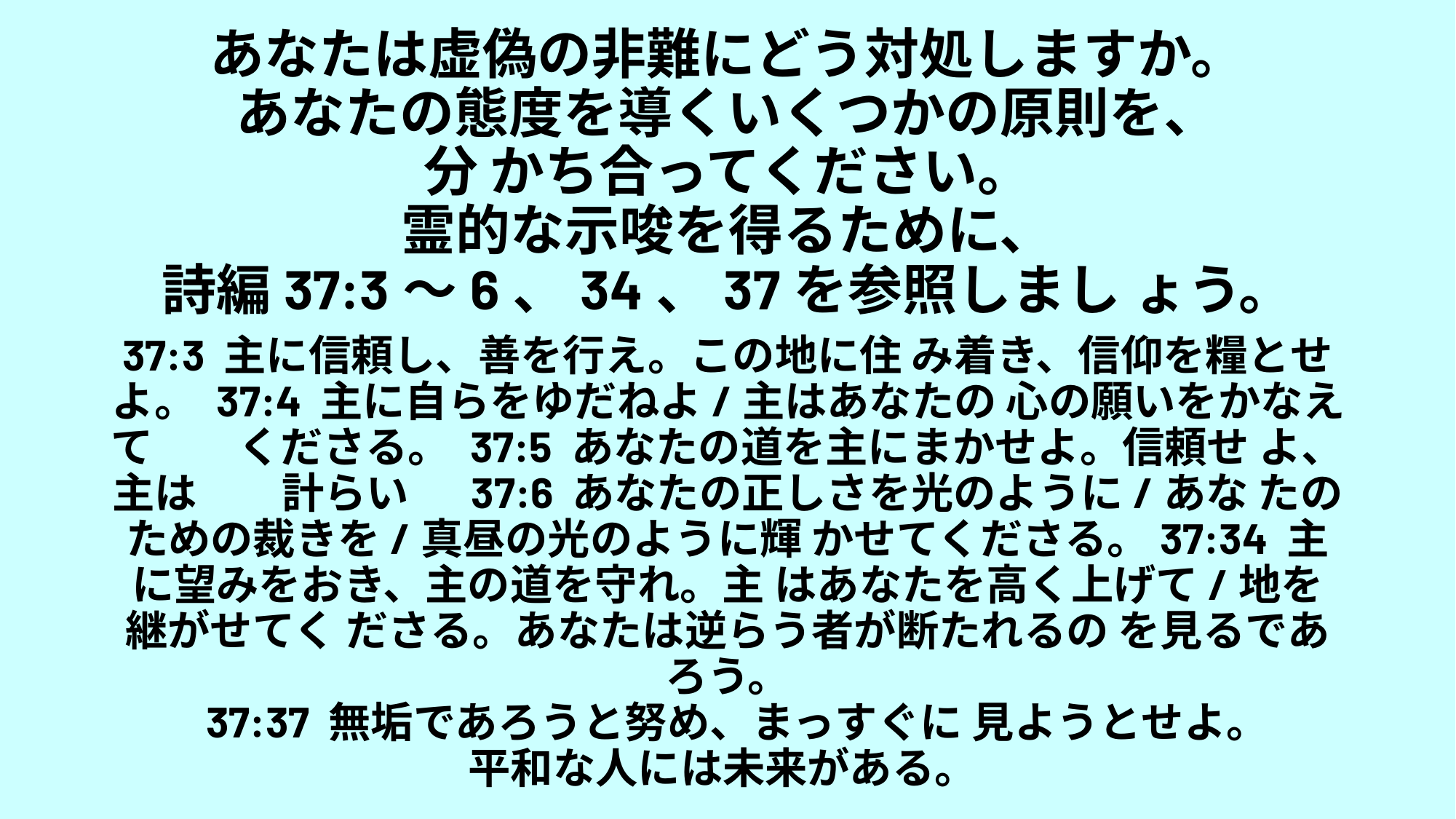

# あなたは虚偽の非難にどう対処しますか。 あなたの態度を導くいくつかの原則を、 分 かち合ってください。 霊的な示唆を得るために、 詩編37:3～6、34、37を参照しまし ょう。 37:3 主に信頼し、善を行え。この地に住 み着き、信仰を糧とせよ。 37:4 主に自らをゆだねよ/主はあなたの 心の願いをかなえて　　くださる。 37:5 あなたの道を主にまかせよ。信頼せ よ、主は　　計らい 　37:6 あなたの正しさを光のように/あな たのための裁きを/真昼の光のように輝 かせてくださる。37:34 主に望みをおき、主の道を守れ。主 はあなたを高く上げて/地を継がせてく ださる。あなたは逆らう者が断たれるの を見るであろう。 37:37 無垢であろうと努め、まっすぐに 見ようとせよ。 平和な人には未来がある。